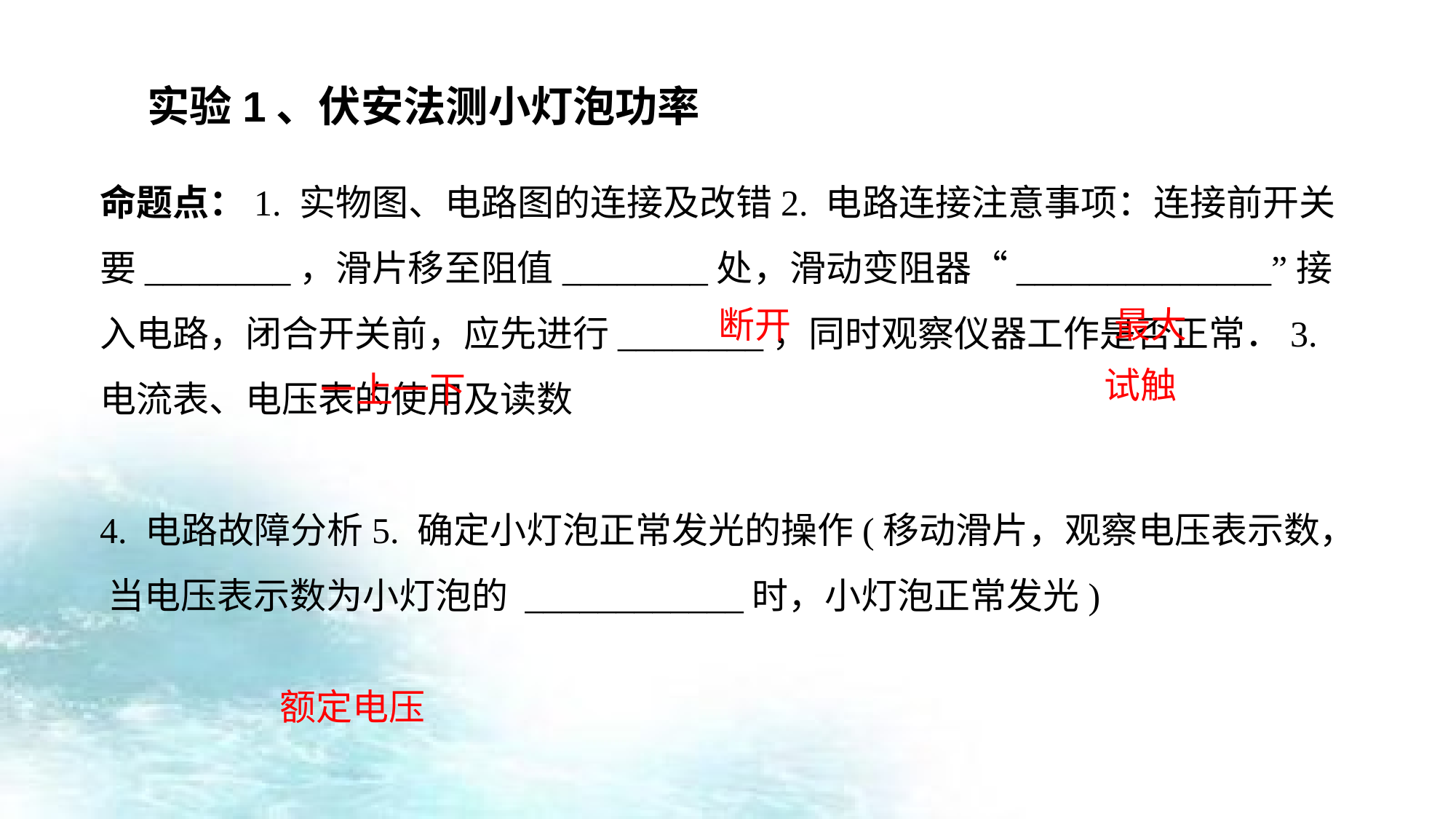

实验1、伏安法测小灯泡功率

命题点：1. 实物图、电路图的连接及改错2. 电路连接注意事项：连接前开关要________，滑片移至阻值________处，滑动变阻器“______________”接入电路，闭合开关前，应先进行________，同时观察仪器工作是否正常．3. 电流表、电压表的使用及读数

4. 电路故障分析5. 确定小灯泡正常发光的操作(移动滑片，观察电压表示数， 当电压表示数为小灯泡的 ____________时，小灯泡正常发光)

断开
最大
试触
一上一下
额定电压